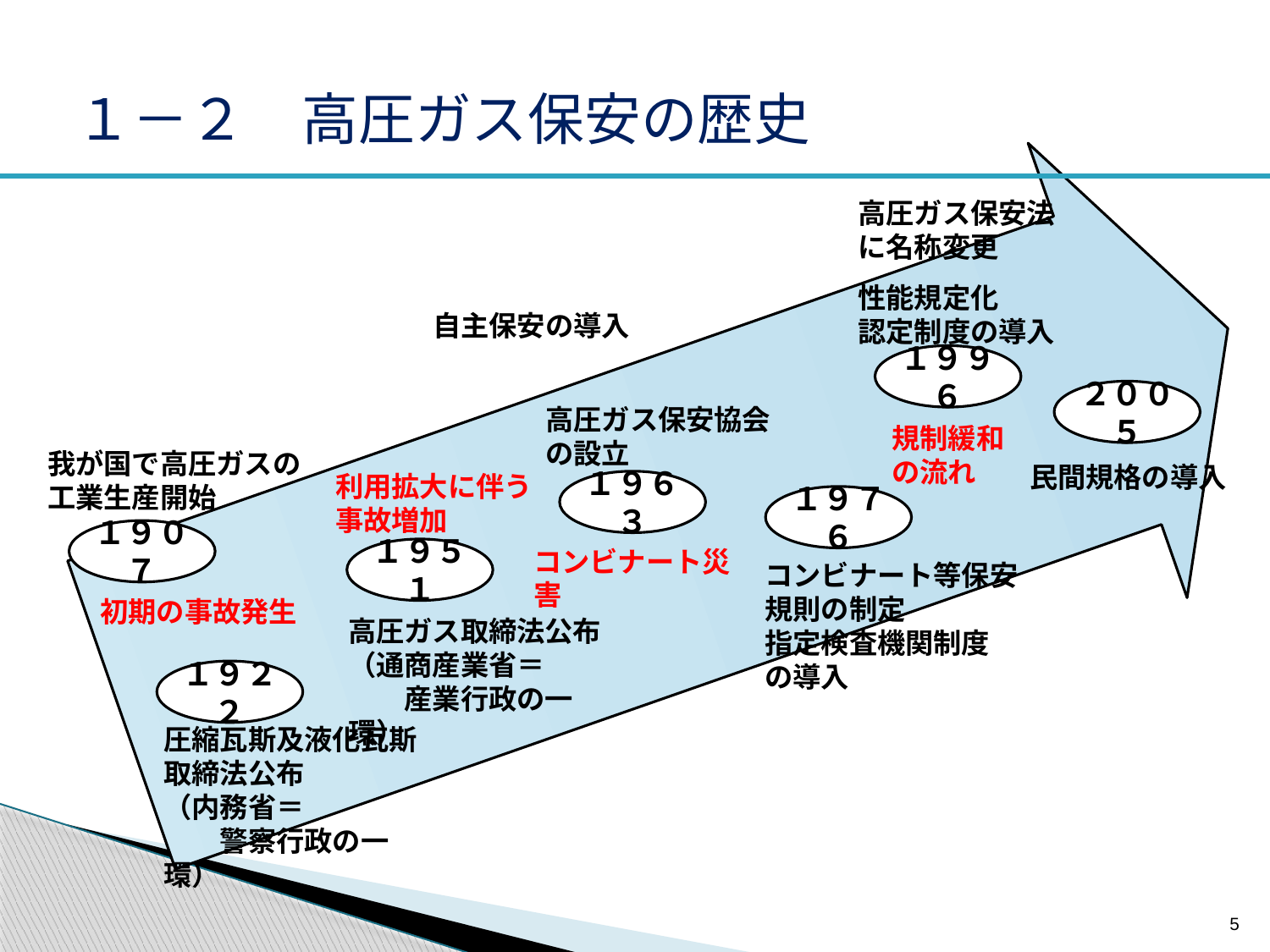

# １－２　高圧ガス保安の歴史
高圧ガス保安法
に名称変更
性能規定化
認定制度の導入

自主保安の導入
１９９６
２００５
高圧ガス保安協会
の設立
規制緩和
の流れ
我が国で高圧ガスの工業生産開始
民間規格の導入
利用拡大に伴う事故増加
１９６３
１９７６
１９０７
コンビナート災害
１９５１
コンビナート等保安
規則の制定
指定検査機関制度
の導入
初期の事故発生
高圧ガス取締法公布
（通商産業省＝
　　産業行政の一環）
１９２２
圧縮瓦斯及液化瓦斯取締法公布
（内務省＝
　　警察行政の一環）
5